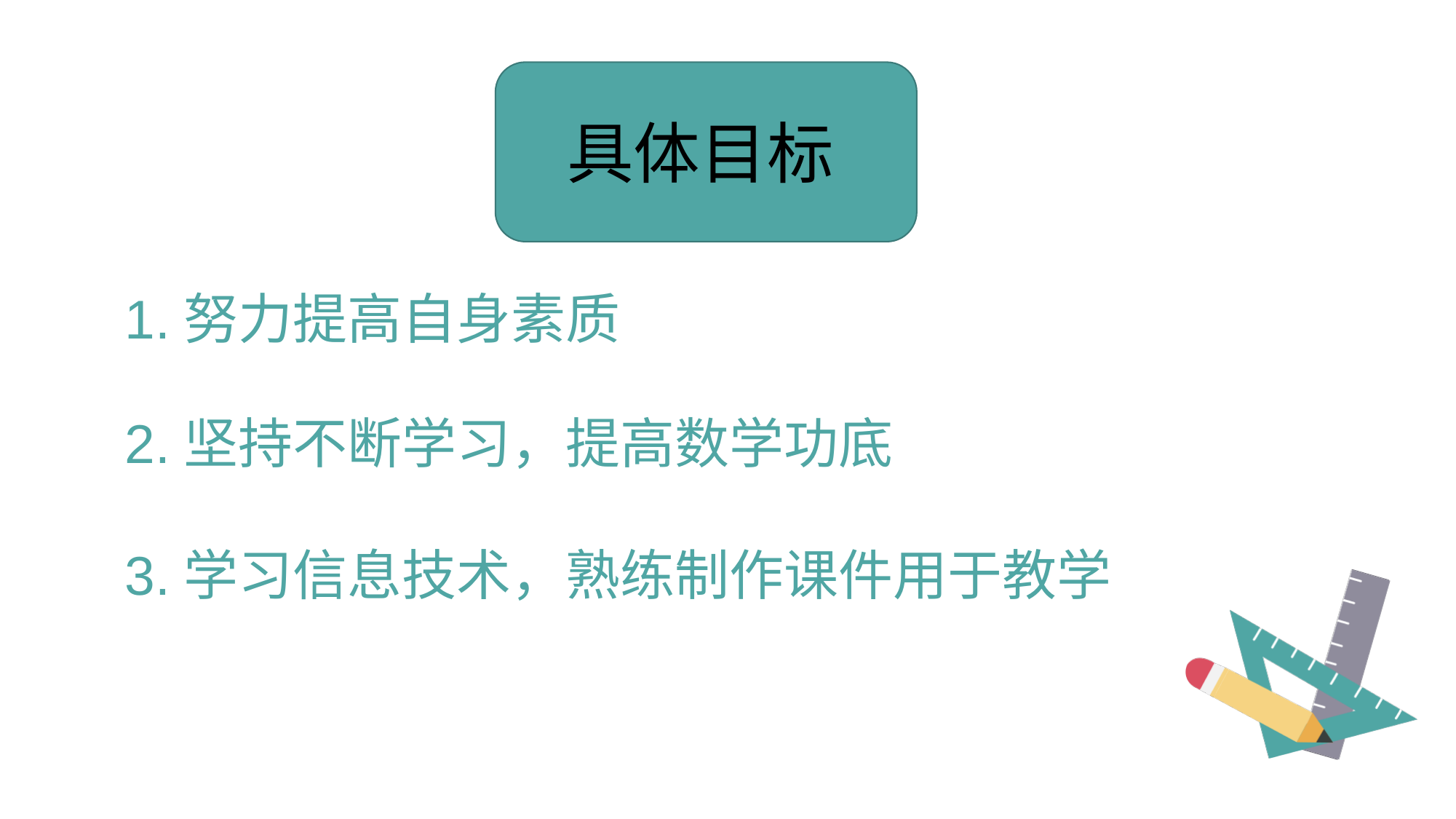

具体目标
1.努力提高自身素质
2.坚持不断学习，提高数学功底
3.学习信息技术，熟练制作课件用于教学